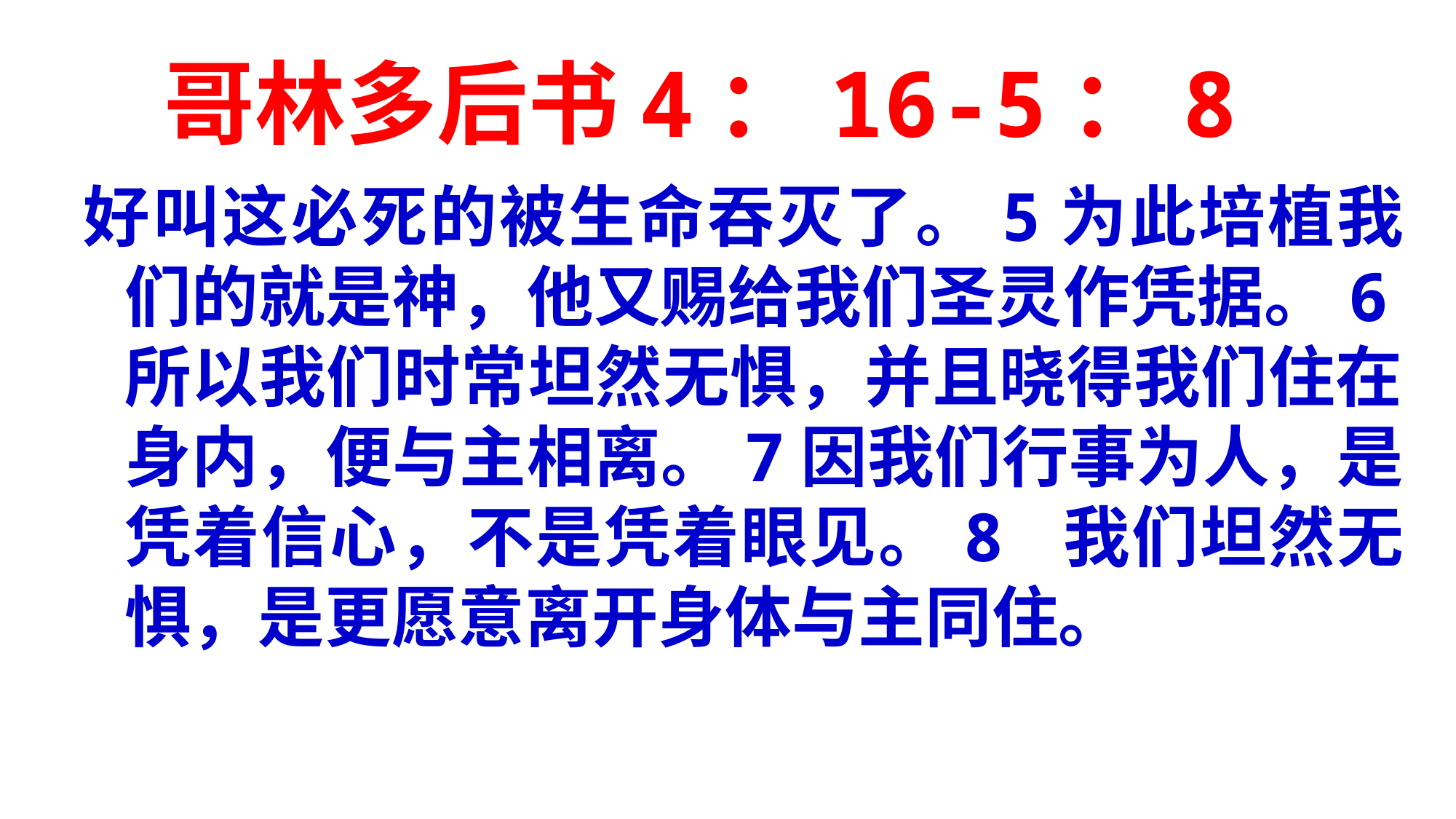

# 哥林多后书4：16-5：8
好叫这必死的被生命吞灭了。5为此培植我们的就是神，他又赐给我们圣灵作凭据。6所以我们时常坦然无惧，并且晓得我们住在身内，便与主相离。7因我们行事为人，是凭着信心，不是凭着眼见。8 我们坦然无惧，是更愿意离开身体与主同住。